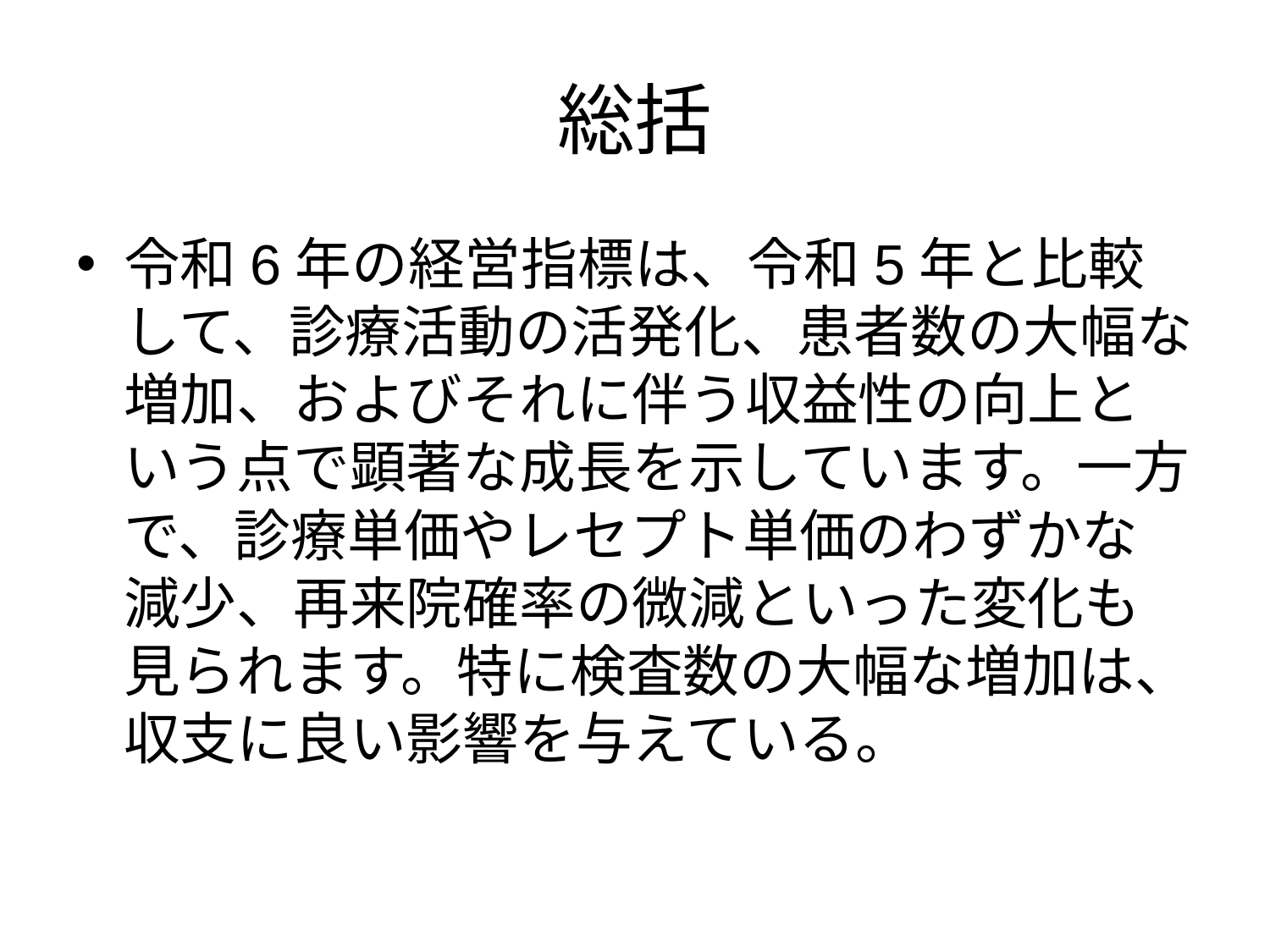

# 総括
令和6年の経営指標は、令和5年と比較して、診療活動の活発化、患者数の大幅な増加、およびそれに伴う収益性の向上という点で顕著な成長を示しています。一方で、診療単価やレセプト単価のわずかな減少、再来院確率の微減といった変化も見られます。特に検査数の大幅な増加は、収支に良い影響を与えている。